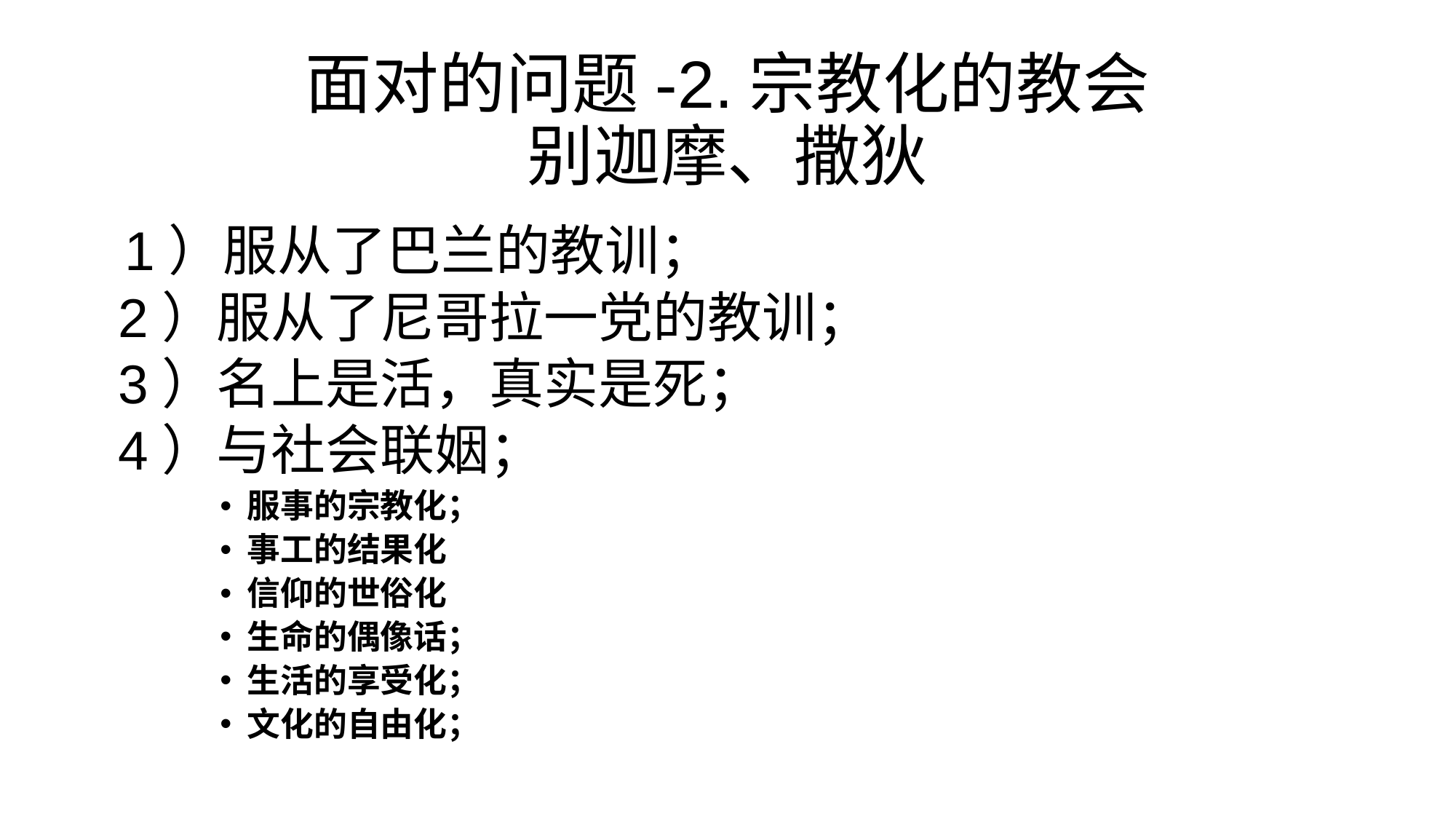

# 面对的问题-2.宗教化的教会 别迦摩、撒狄
1）服从了巴兰的教训；
2）服从了尼哥拉一党的教训；
3）名上是活，真实是死；
4）与社会联姻；
服事的宗教化；
事工的结果化
信仰的世俗化
生命的偶像话；
生活的享受化；
文化的自由化；